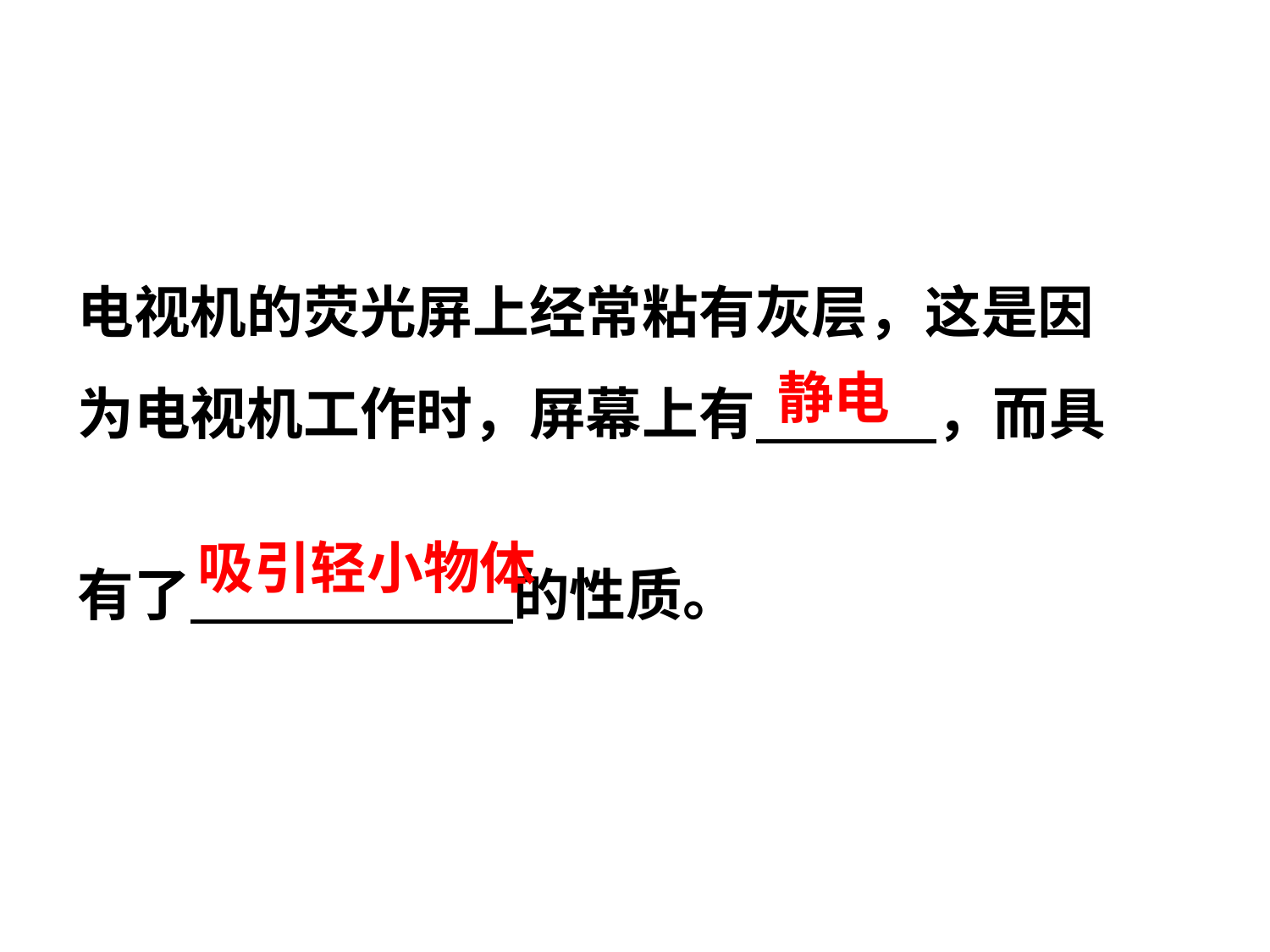

电视机的荧光屏上经常粘有灰层，这是因为电视机工作时，屏幕上有              ，而具有了                         的性质。
静电
吸引轻小物体